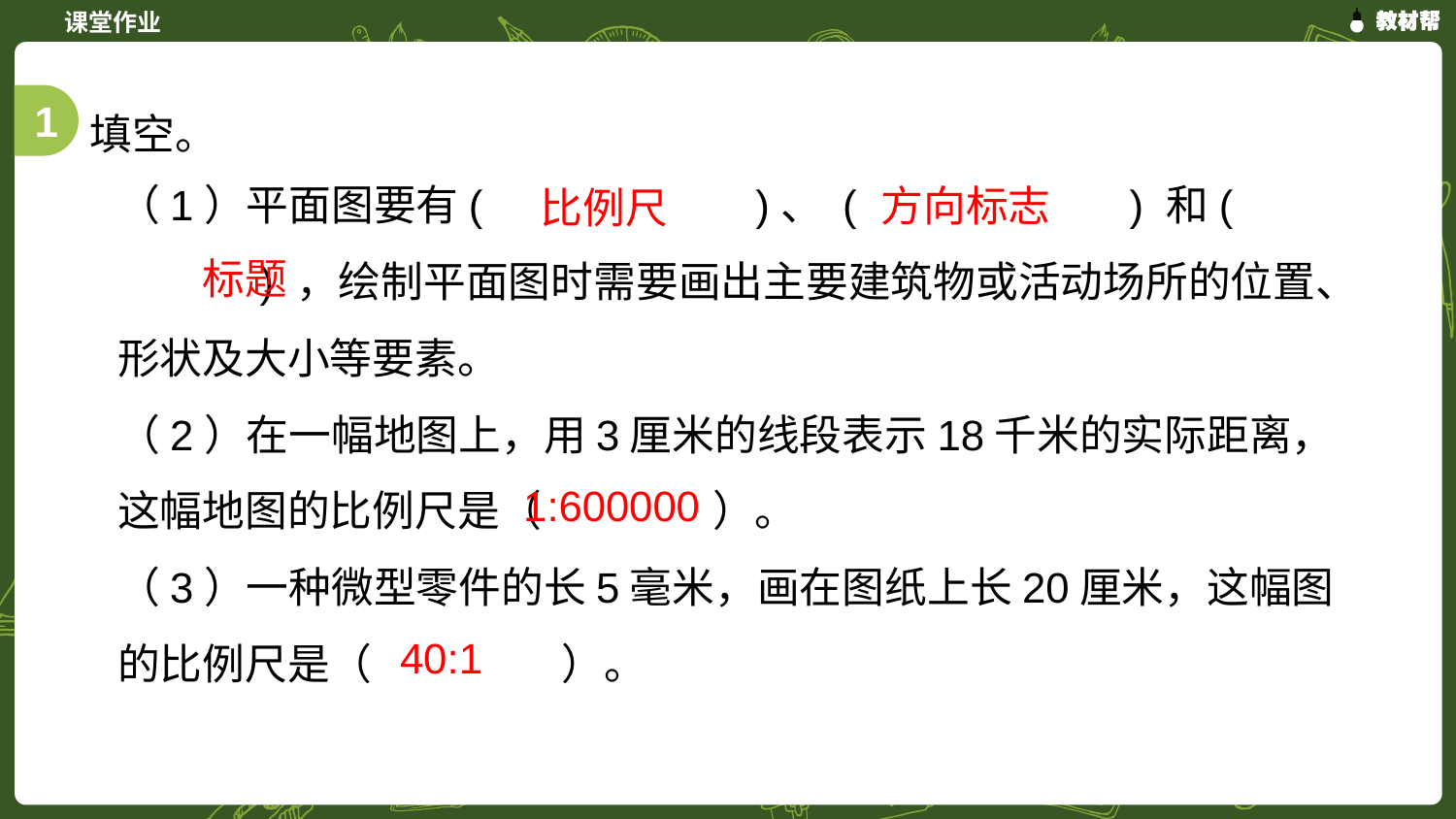

填空。
1
方向标志
（1）平面图要有(                       )、 (                       ) 和(                       ) ，绘制平面图时需要画出主要建筑物或活动场所的位置、形状及大小等要素。
（2）在一幅地图上，用3厘米的线段表示18千米的实际距离，这幅地图的比例尺是（                  ）。
（3）一种微型零件的长5毫米，画在图纸上长20厘米，这幅图的比例尺是（                    ）。

比例尺
标题
1:600000
40:1